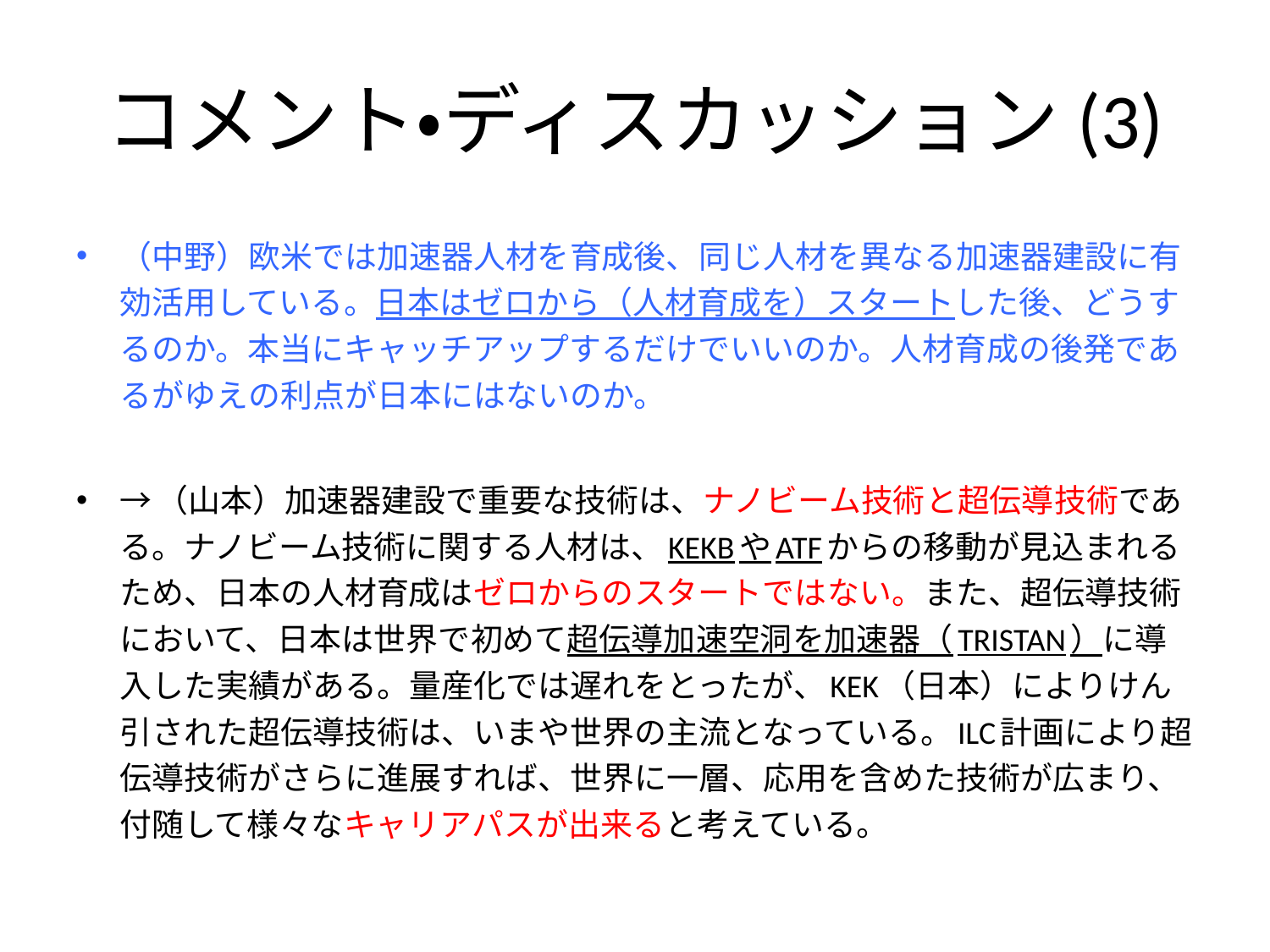

# コメント・ディスカッション(3)
（中野）欧米では加速器人材を育成後、同じ人材を異なる加速器建設に有効活用している。日本はゼロから（人材育成を）スタートした後、どうするのか。本当にキャッチアップするだけでいいのか。人材育成の後発であるがゆえの利点が日本にはないのか。

→（山本）加速器建設で重要な技術は、ナノビーム技術と超伝導技術である。ナノビーム技術に関する人材は、KEKBやATFからの移動が見込まれるため、日本の人材育成はゼロからのスタートではない。また、超伝導技術において、日本は世界で初めて超伝導加速空洞を加速器（TRISTAN）に導入した実績がある。量産化では遅れをとったが、KEK（日本）によりけん引された超伝導技術は、いまや世界の主流となっている。ILC計画により超伝導技術がさらに進展すれば、世界に一層、応用を含めた技術が広まり、付随して様々なキャリアパスが出来ると考えている。